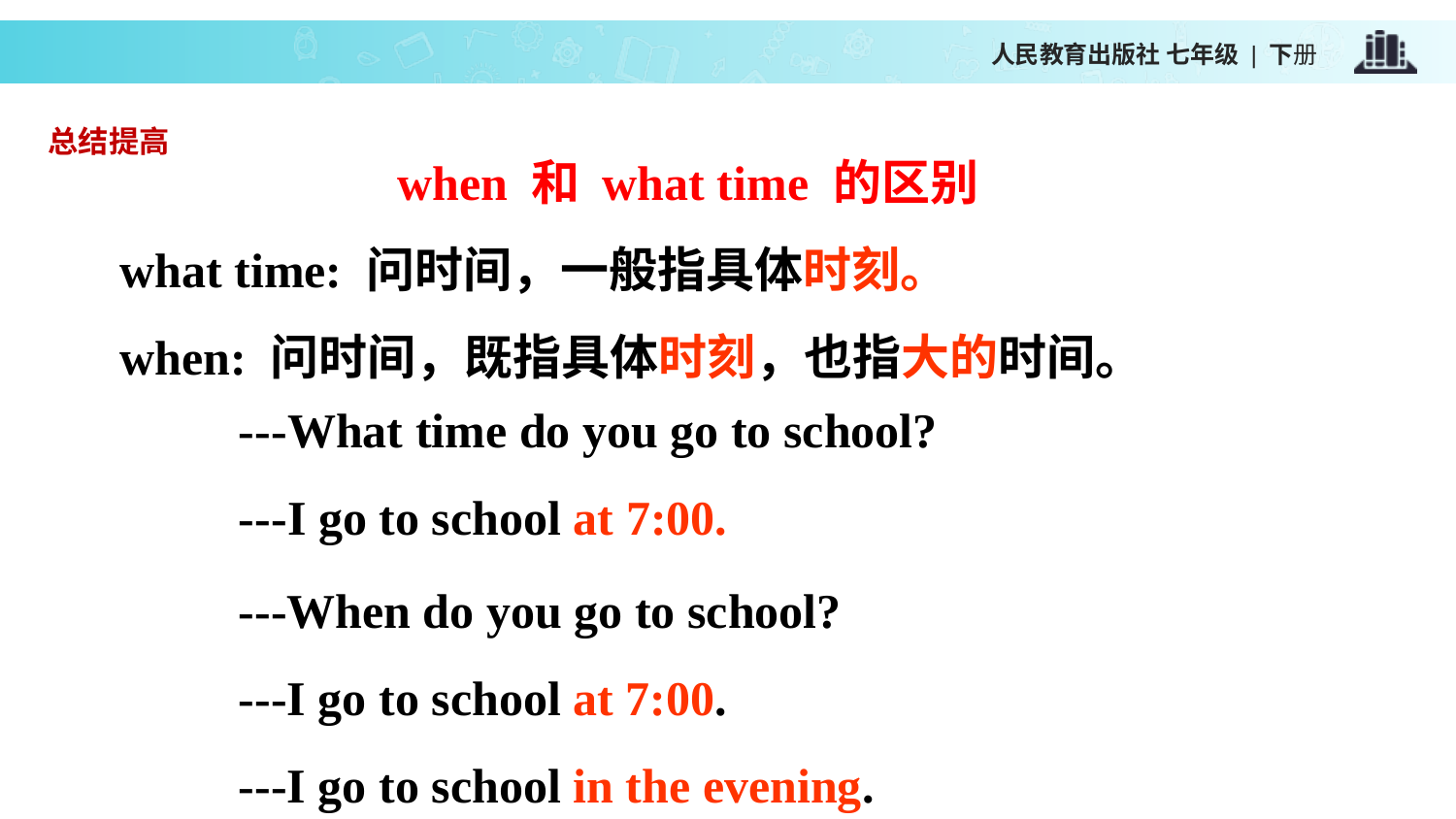

总结提高
         when 和 what time 的区别
what time: 问时间，一般指具体时刻。
when: 问时间，既指具体时刻，也指大的时间。
---What time do you go to school?
---I go to school at 7:00.
---When do you go to school?
---I go to school at 7:00.
---I go to school in the evening.